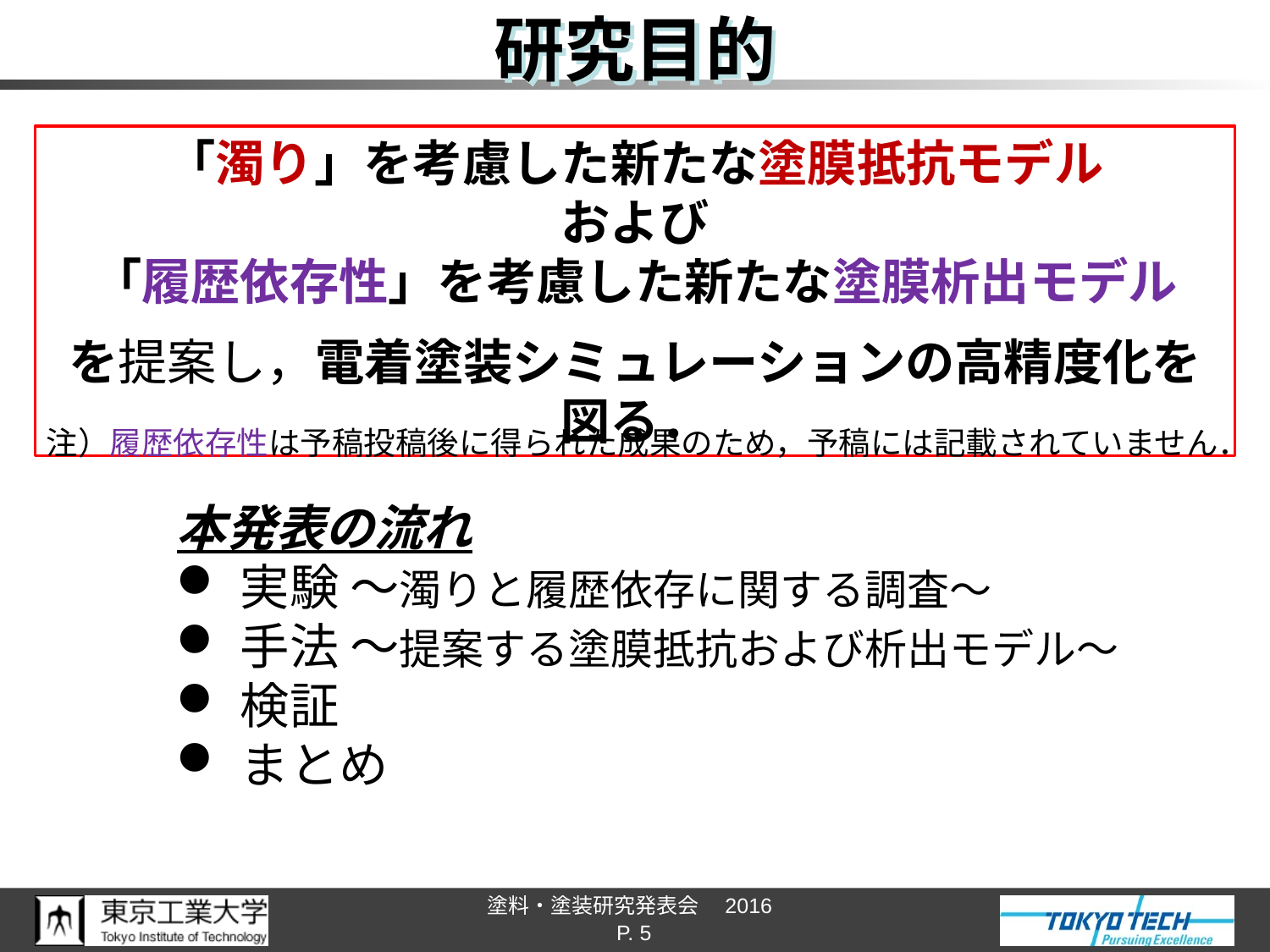

# 研究目的
「濁り」を考慮した新たな塗膜抵抗モデル
および
「履歴依存性」を考慮した新たな塗膜析出モデル
を提案し，電着塗装シミュレーションの高精度化を図る．
注）履歴依存性は予稿投稿後に得られた成果のため，予稿には記載されていません．
本発表の流れ
実験 ～濁りと履歴依存に関する調査～
手法 ～提案する塗膜抵抗および析出モデル～
検証
まとめ
P. 5